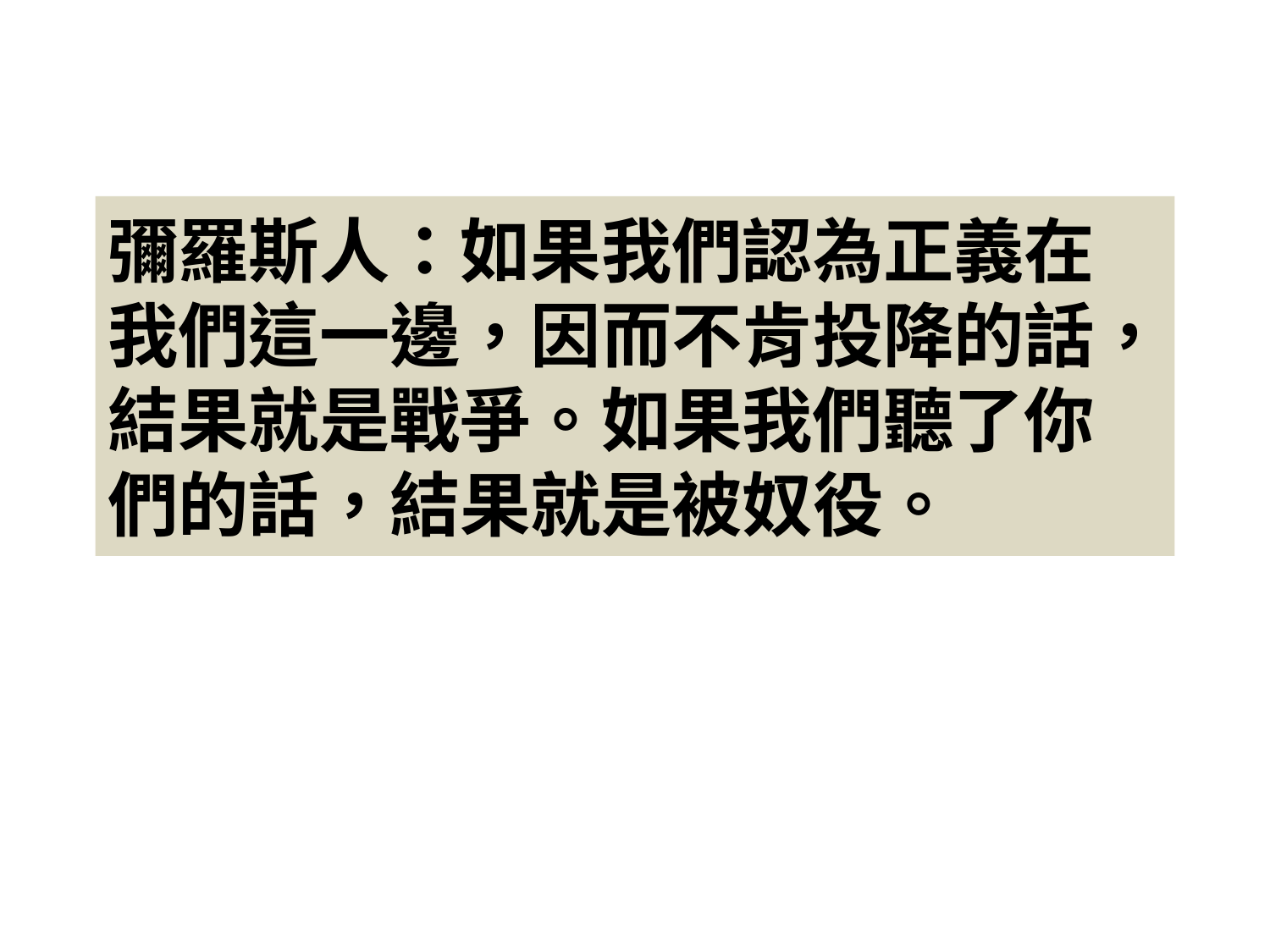

# 彌羅斯人：如果我們認為正義在我們這一邊，因而不肯投降的話，結果就是戰爭。如果我們聽了你們的話，結果就是被奴役。